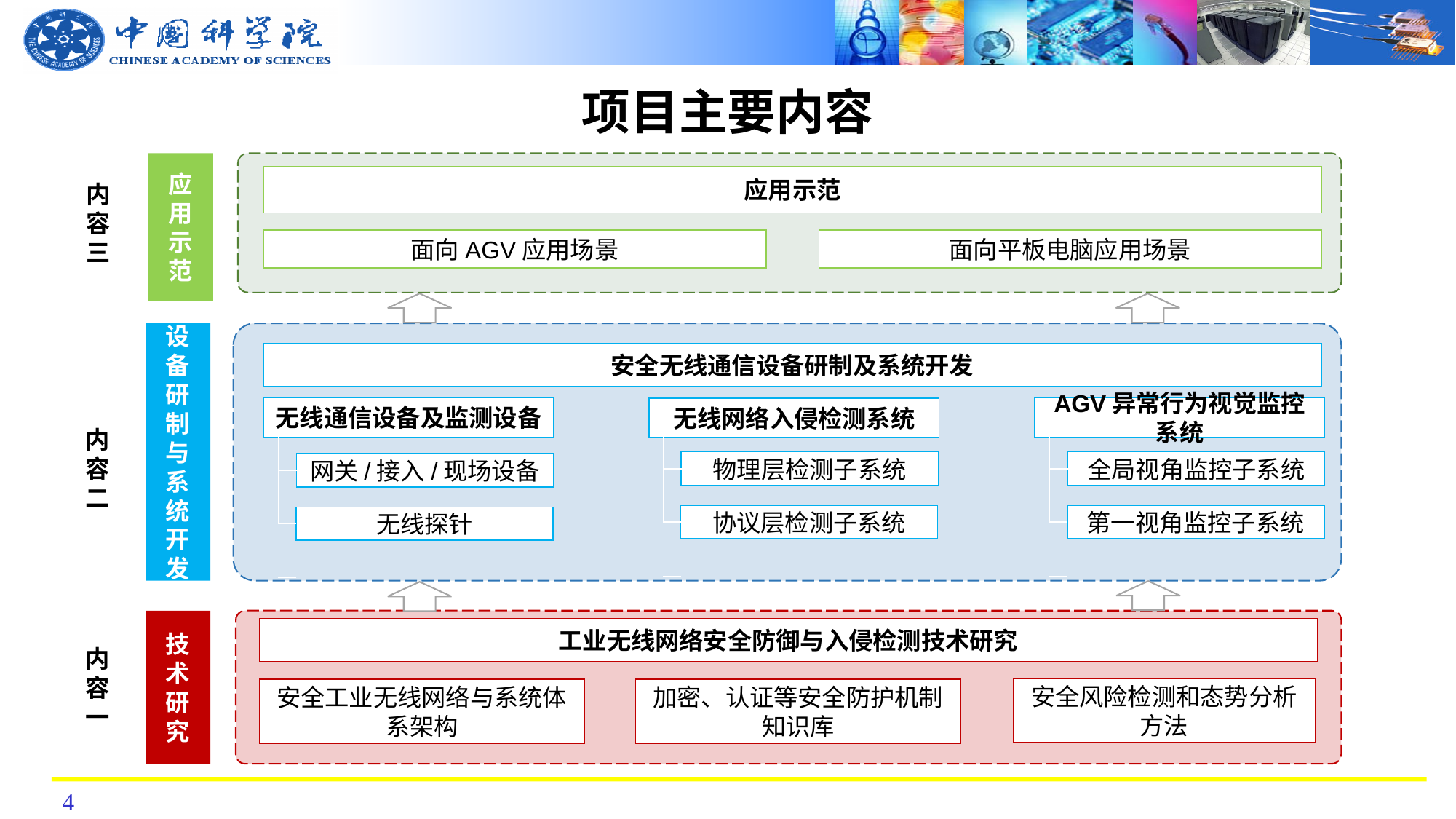

项目主要内容
应用示范

内容三
应用示范
面向AGV应用场景
面向平板电脑应用场景

设备研制与系统开发

安全无线通信设备研制及系统开发
无线通信设备及监测设备
AGV异常行为视觉监控系统
无线网络入侵检测系统
内容二
物理层检测子系统
全局视角监控子系统
网关/接入/现场设备
协议层检测子系统
第一视角监控子系统
无线探针

技术研究

工业无线网络安全防御与入侵检测技术研究
内容一
安全风险检测和态势分析方法
安全工业无线网络与系统体系架构
加密、认证等安全防护机制知识库